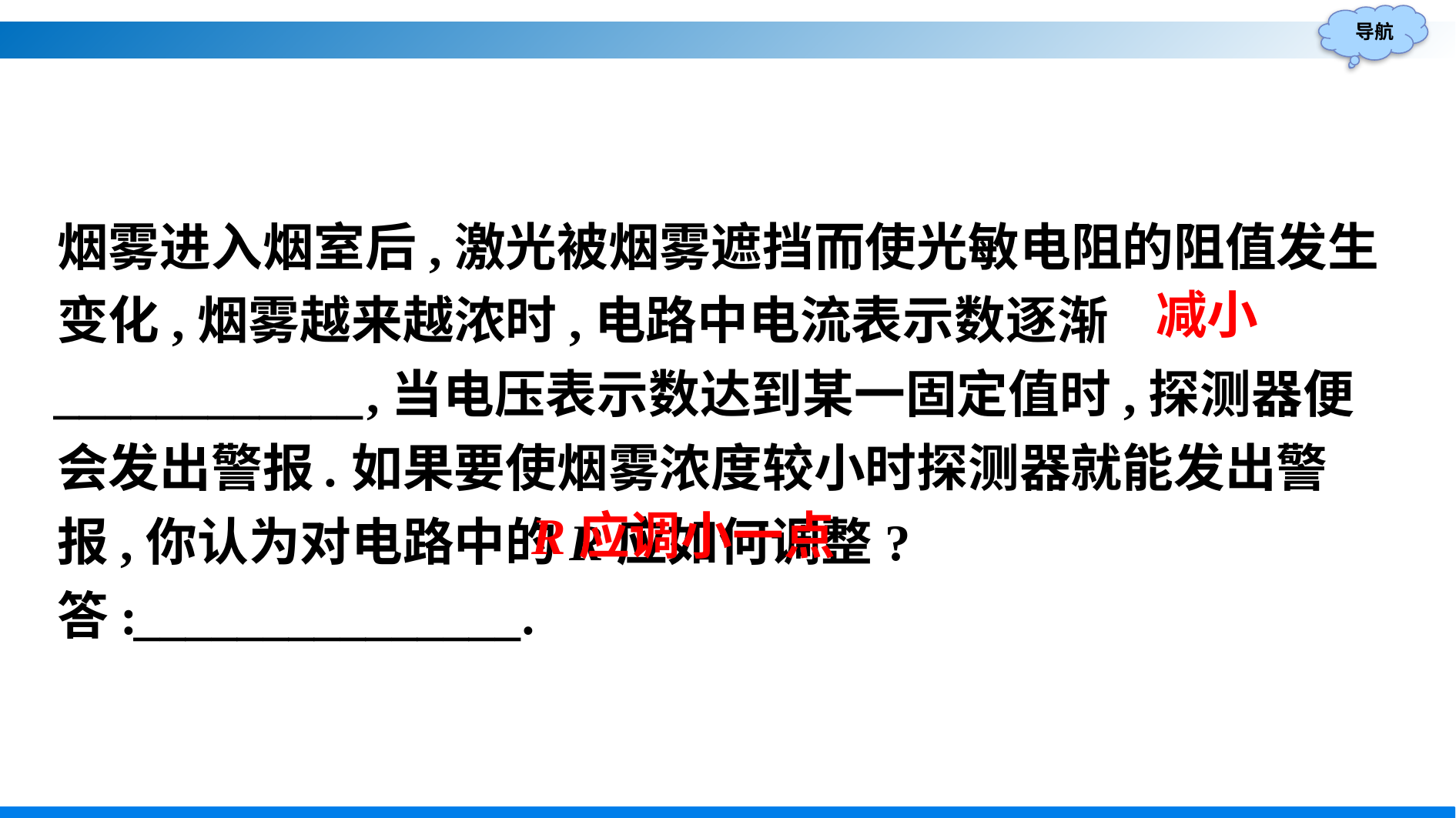

烟雾进入烟室后,激光被烟雾遮挡而使光敏电阻的阻值发生变化,烟雾越来越浓时,电路中电流表示数逐渐____________,当电压表示数达到某一固定值时,探测器便会发出警报.如果要使烟雾浓度较小时探测器就能发出警报,你认为对电路中的R应如何调整?答:_______________.
减小
R应调小一点